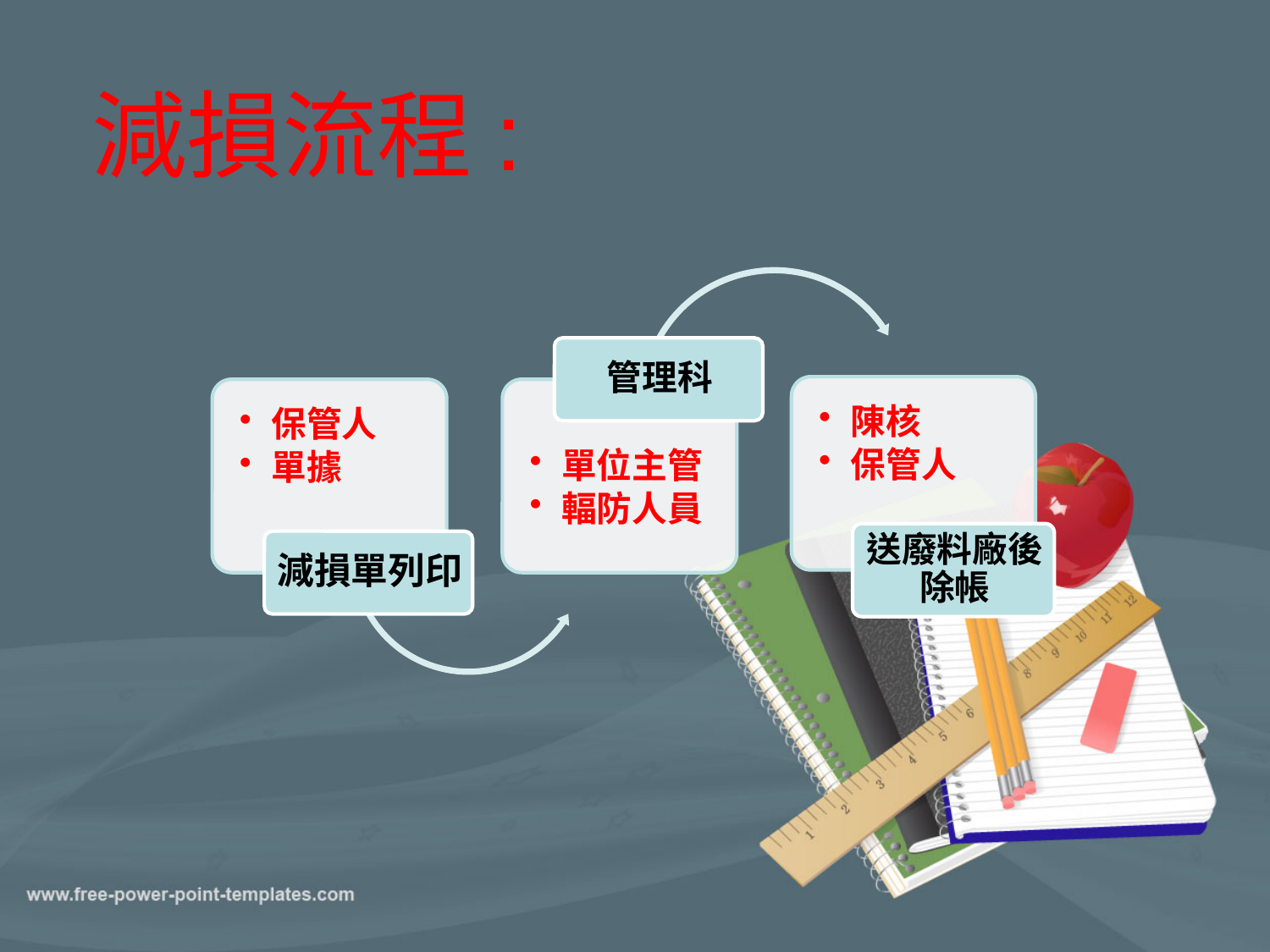

減損流程:
保管人
單據
減損單列印
單位主管
輻防人員
管理科
陳核
保管人
送廢料廠後除帳